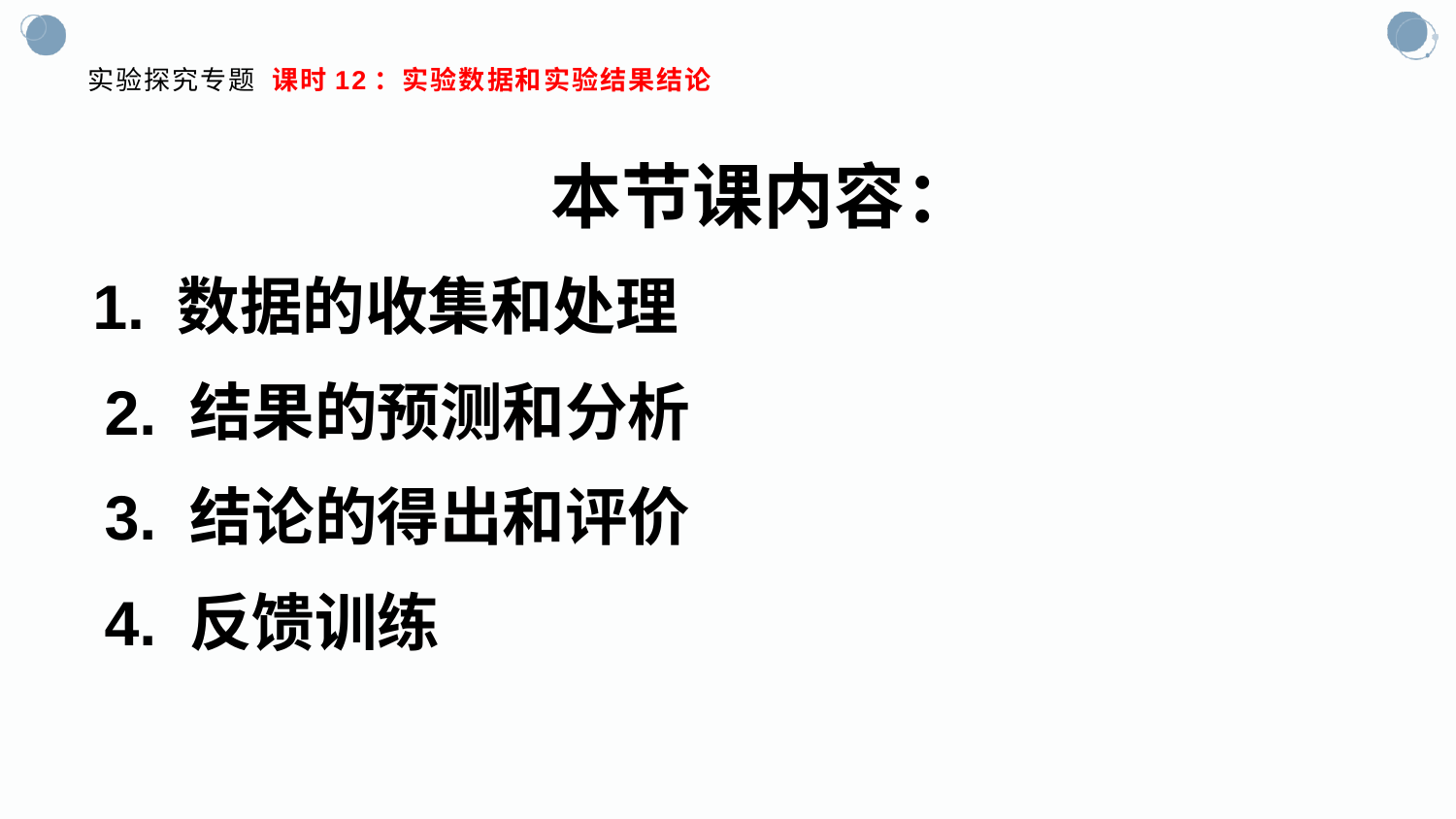

# 实验探究专题  课时12：实验数据和实验结果结论
  本节课内容：
 1. 数据的收集和处理
 2. 结果的预测和分析
 3. 结论的得出和评价
 4. 反馈训练